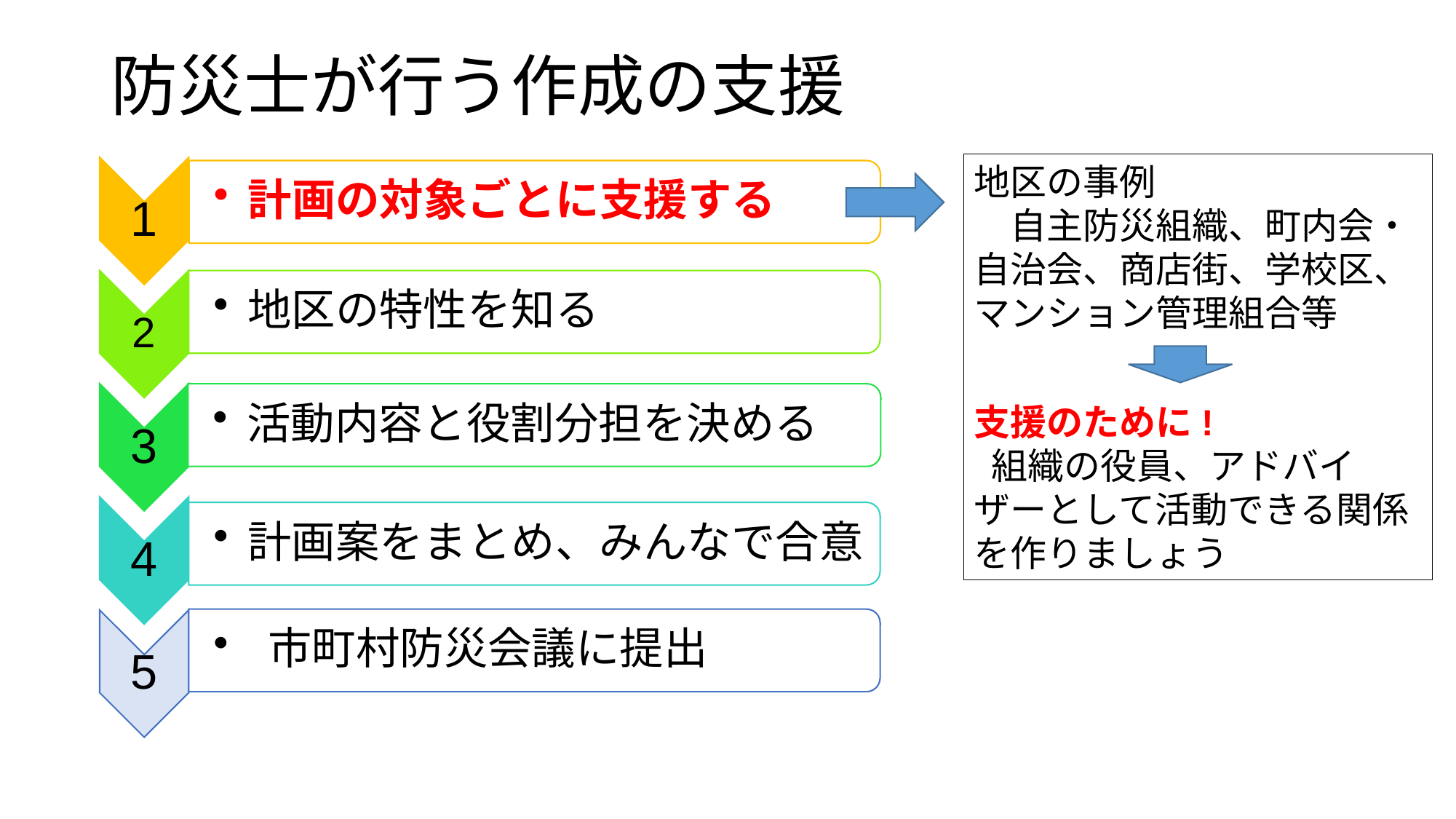

# 防災士が行う作成の支援
地区の事例
　自主防災組織、町内会・自治会、商店街、学校区、マンション管理組合等

支援のために!
 組織の役員、アドバイザーとして活動できる関係を作りましょう
1
計画の対象ごとに支援する
2
地区の特性を知る
3
活動内容と役割分担を決める
4
計画案をまとめ、みんなで合意
5
 市町村防災会議に提出